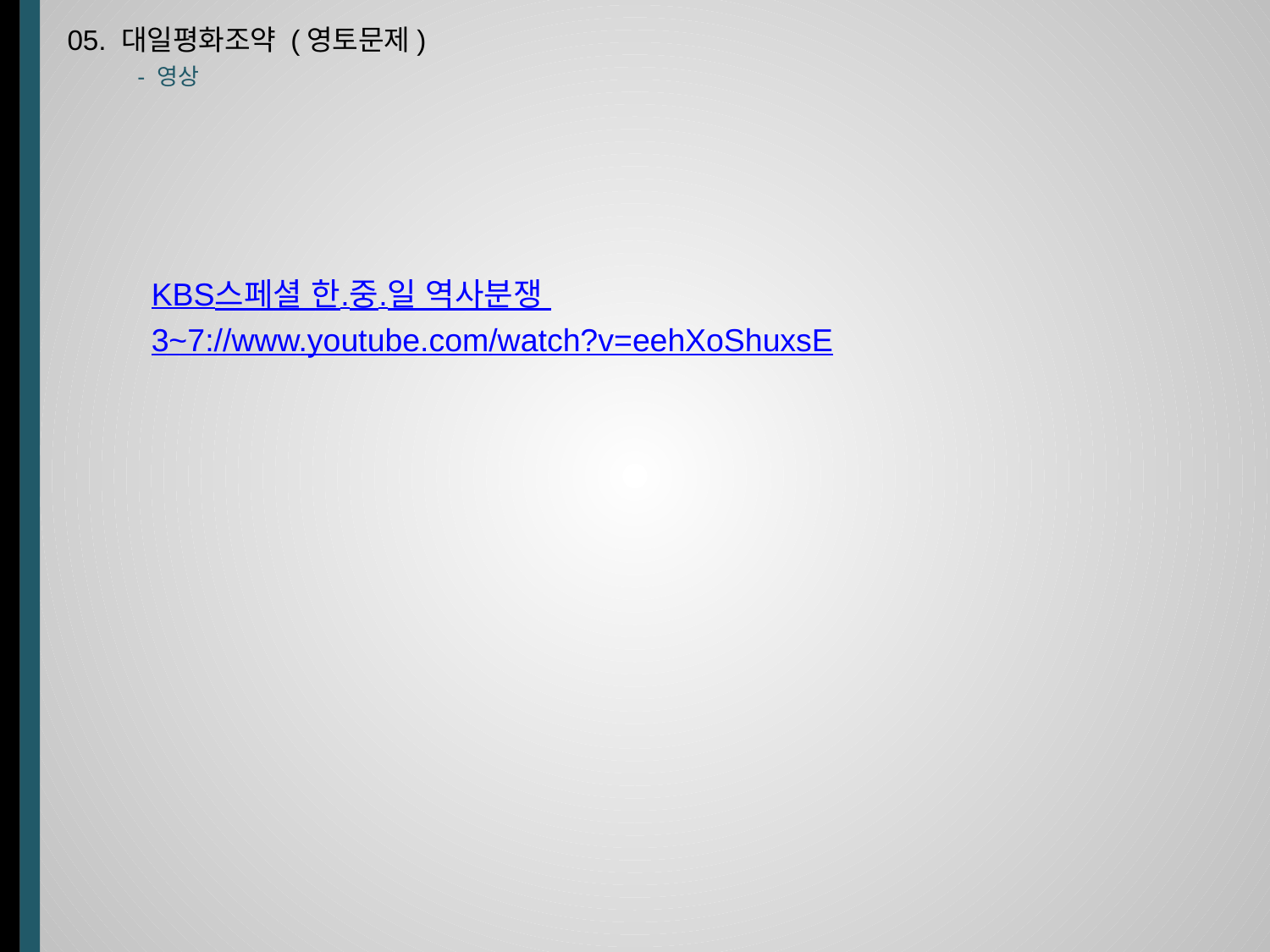

05. 대일평화조약 (영토문제)
- 영상
KBS스페셜 한.중.일 역사분쟁 3~7://www.youtube.com/watch?v=eehXoShuxsE